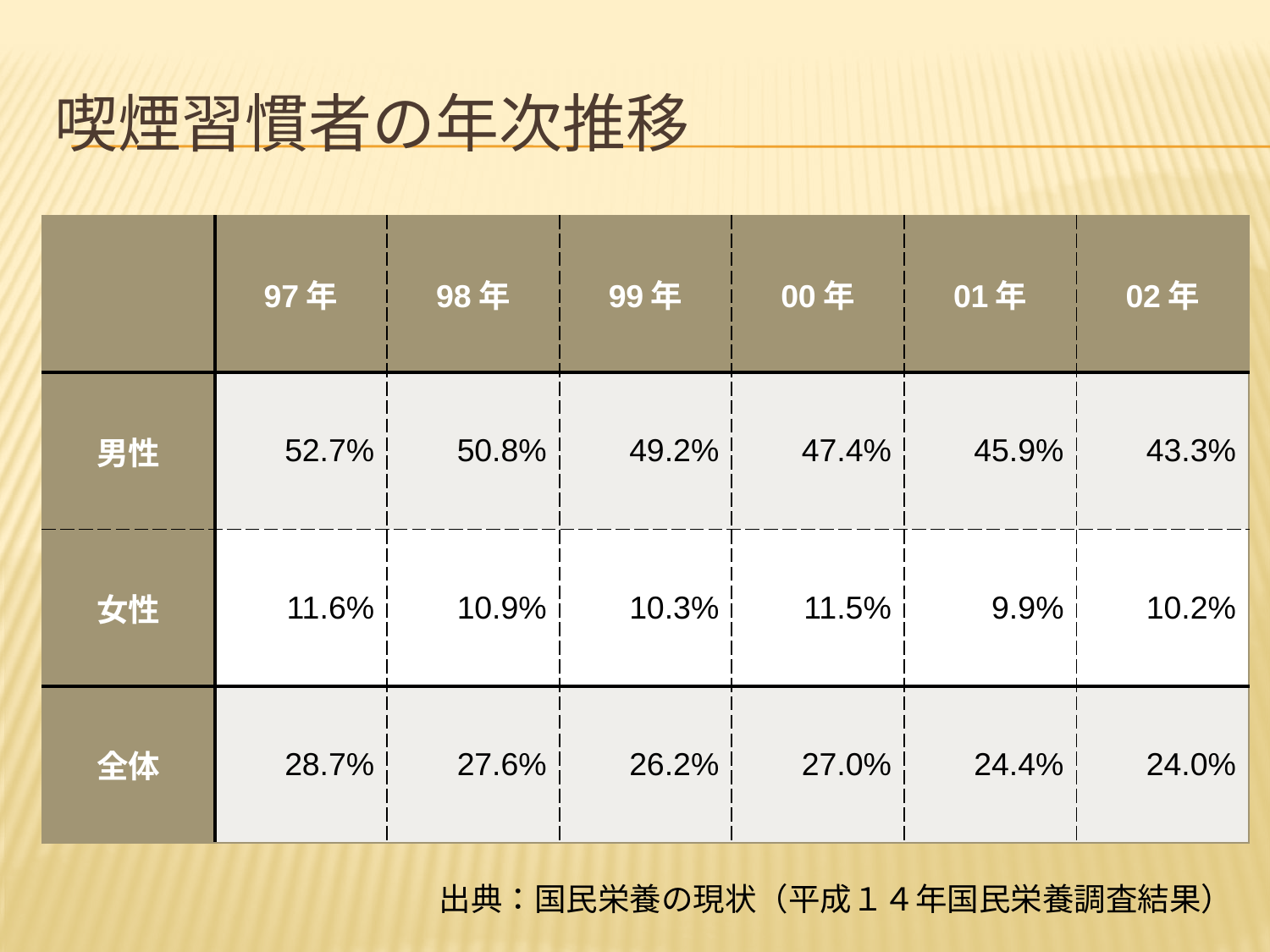

# 喫煙習慣者の年次推移
|  | 97年 | 98年 | 99年 | 00年 | 01年 | 02年 |
| --- | --- | --- | --- | --- | --- | --- |
| 男性 | 52.7% | 50.8% | 49.2% | 47.4% | 45.9% | 43.3% |
| 女性 | 11.6% | 10.9% | 10.3% | 11.5% | 9.9% | 10.2% |
| 全体 | 28.7% | 27.6% | 26.2% | 27.0% | 24.4% | 24.0% |
出典：国民栄養の現状（平成１４年国民栄養調査結果）